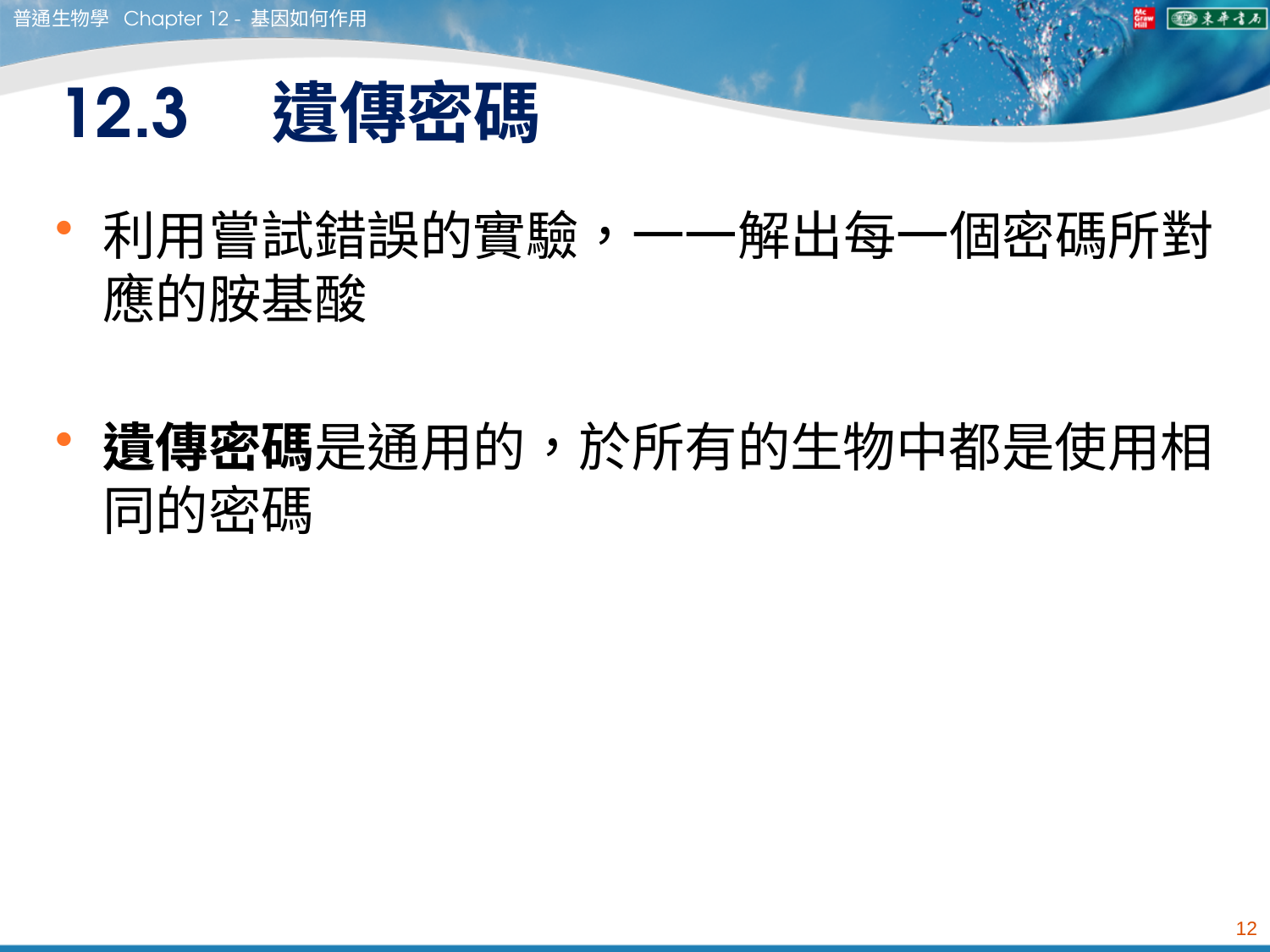

普通生物學  Chapter 12 - 基因如何作用
# 12.3　遺傳密碼
利用嘗試錯誤的實驗，一一解出每一個密碼所對應的胺基酸

遺傳密碼是通用的，於所有的生物中都是使用相同的密碼
12